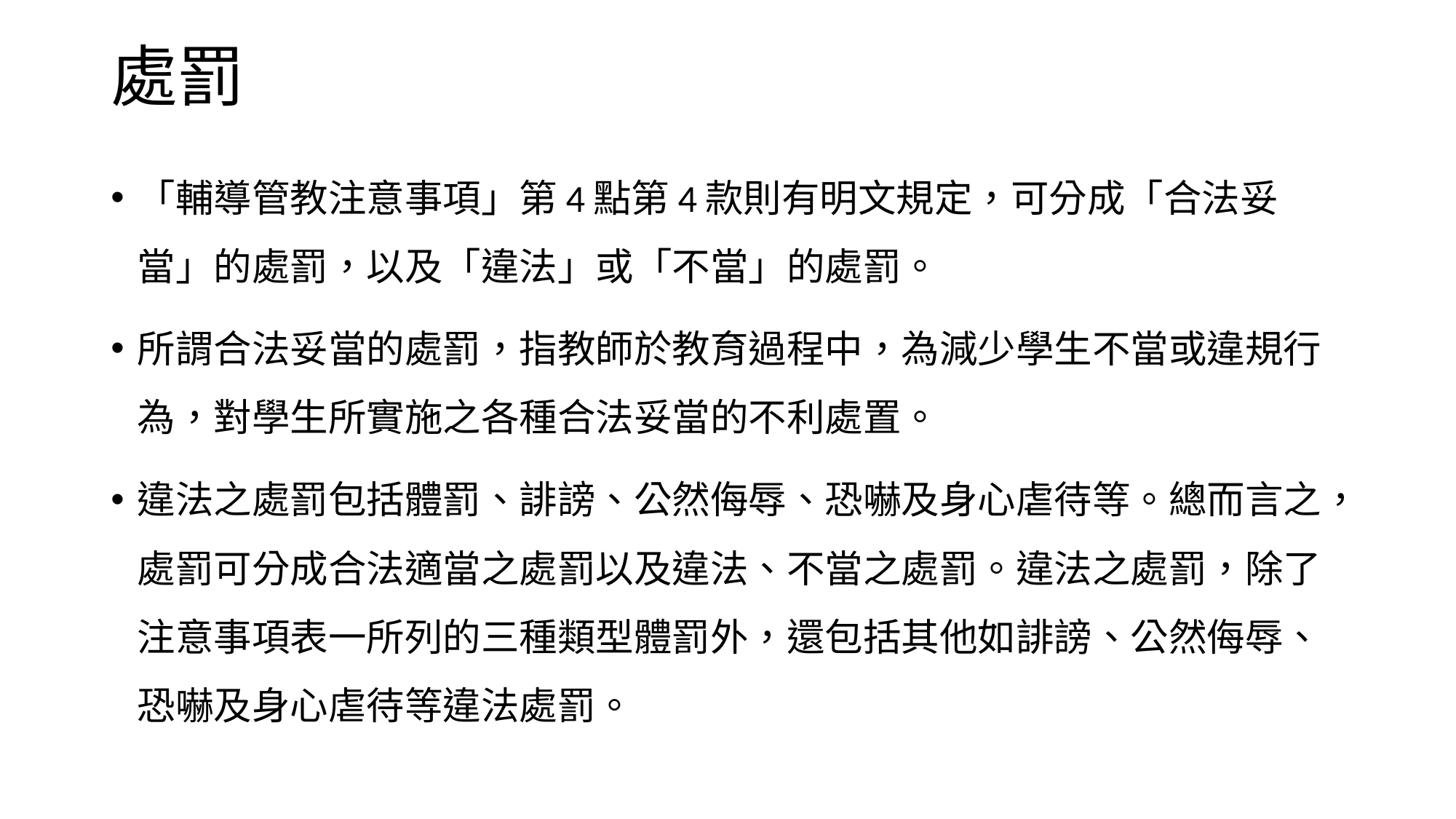

# 處罰
「輔導管教注意事項」第4點第4款則有明文規定，可分成「合法妥當」的處罰，以及「違法」或「不當」的處罰。
所謂合法妥當的處罰，指教師於教育過程中，為減少學生不當或違規行為，對學生所實施之各種合法妥當的不利處置。
違法之處罰包括體罰、誹謗、公然侮辱、恐嚇及身心虐待等。總而言之，處罰可分成合法適當之處罰以及違法、不當之處罰。違法之處罰，除了注意事項表一所列的三種類型體罰外，還包括其他如誹謗、公然侮辱、恐嚇及身心虐待等違法處罰。